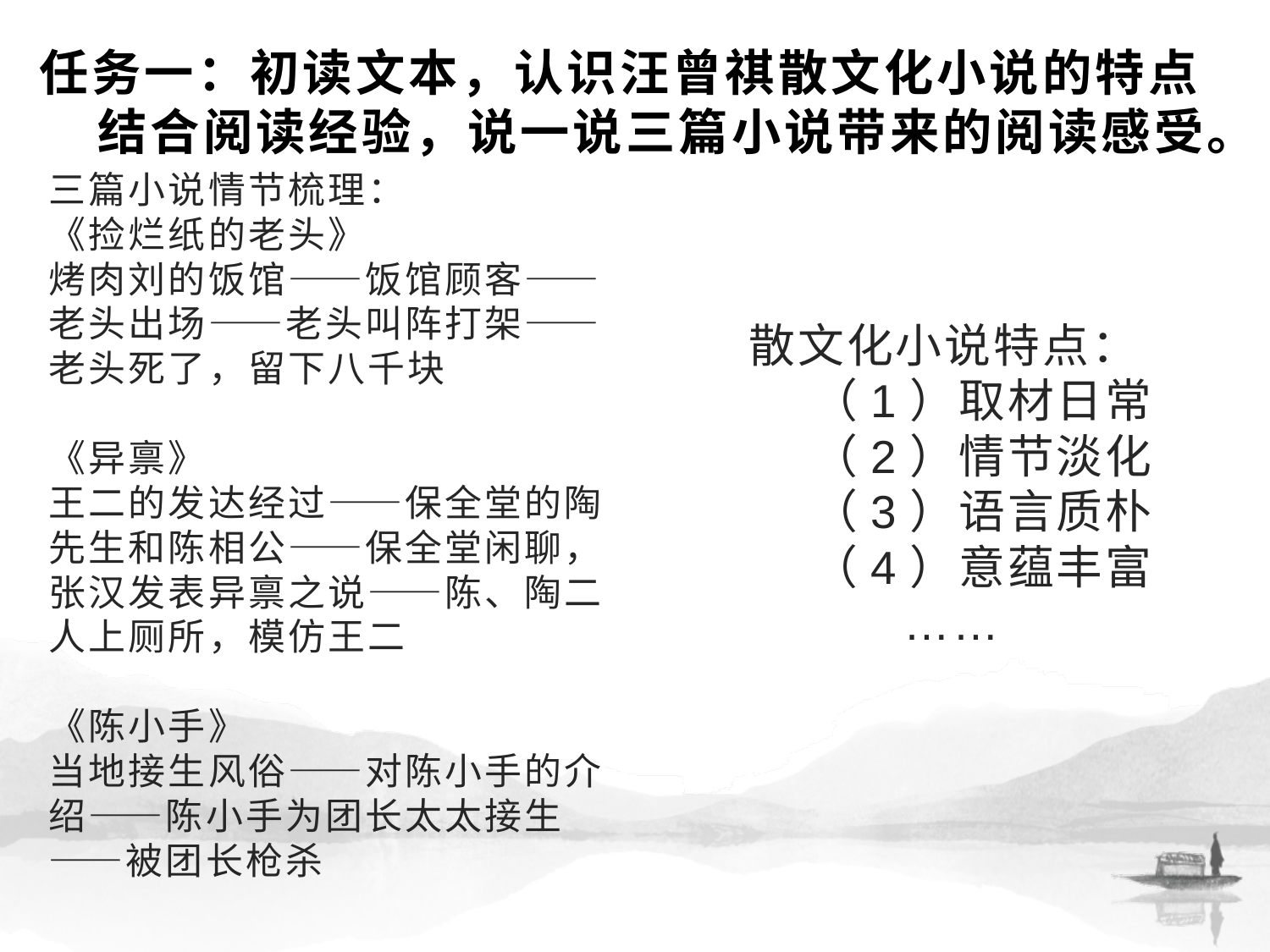

# 任务一：初读文本，认识汪曾祺散文化小说的特点 结合阅读经验，说一说三篇小说带来的阅读感受。
三篇小说情节梳理：
《捡烂纸的老头》
烤肉刘的饭馆——饭馆顾客——老头出场——老头叫阵打架——老头死了，留下八千块

《异禀》
王二的发达经过——保全堂的陶先生和陈相公——保全堂闲聊，张汉发表异禀之说——陈、陶二人上厕所，模仿王二

《陈小手》
当地接生风俗——对陈小手的介绍——陈小手为团长太太接生——被团长枪杀

散文化小说特点：
    （1）取材日常
    （2）情节淡化
    （3）语言质朴
    （4）意蕴丰富
          ……